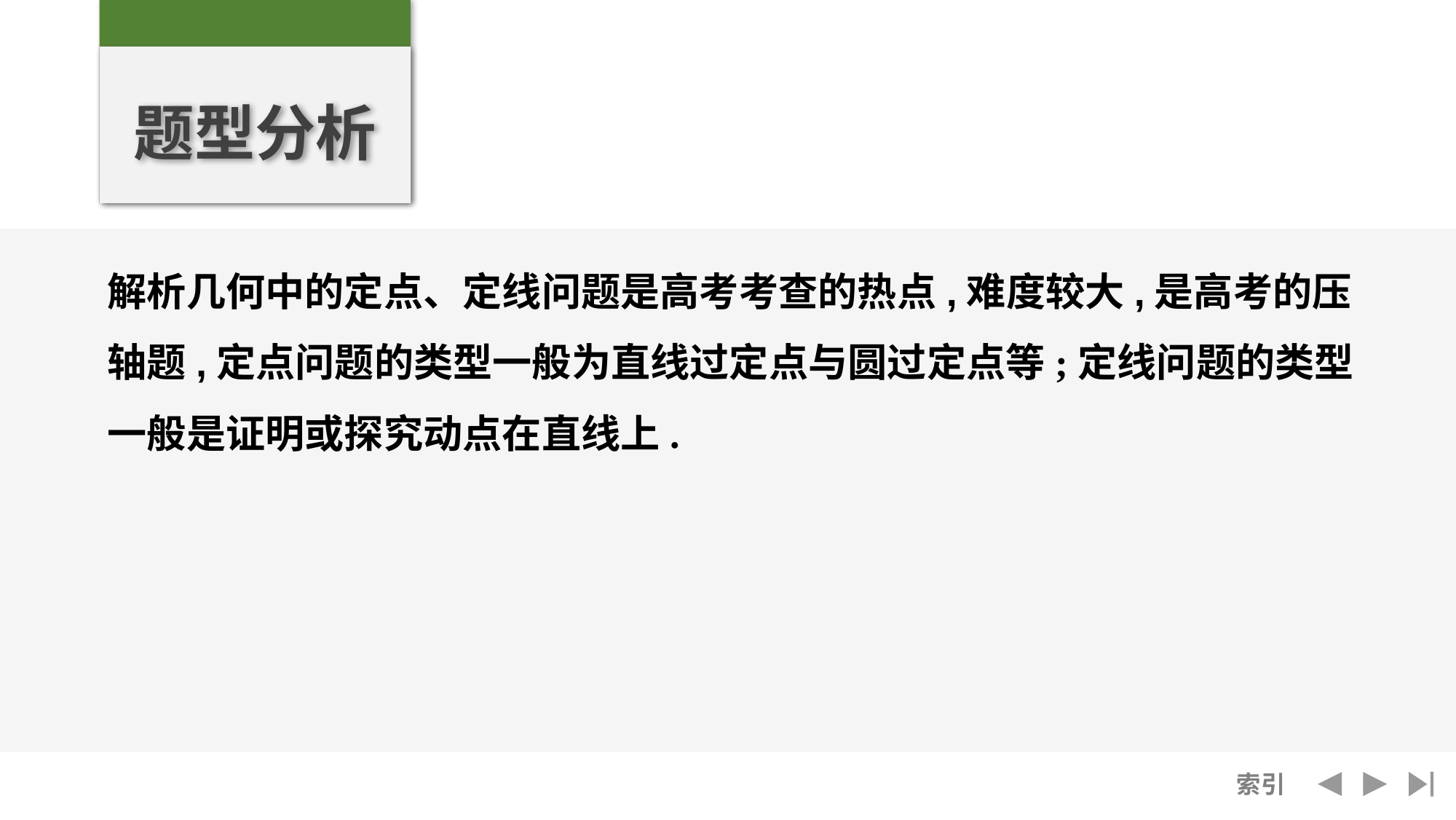

解析几何中的定点、定线问题是高考考查的热点,难度较大,是高考的压轴题,定点问题的类型一般为直线过定点与圆过定点等;定线问题的类型一般是证明或探究动点在直线上.